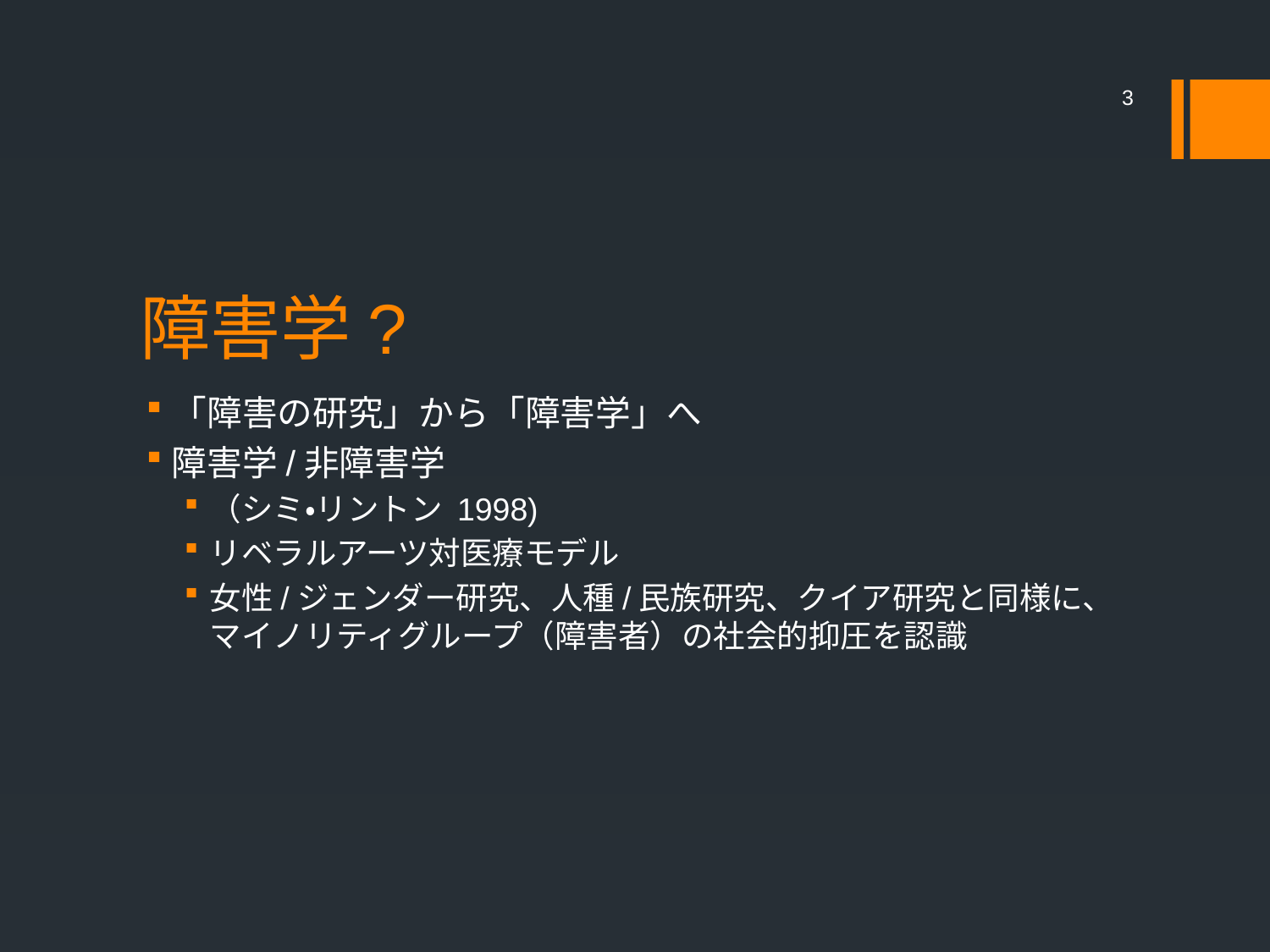

3
# 障害学?
「障害の研究」から「障害学」へ
障害学/非障害学
（シミ・リントン 1998)
リベラルアーツ対医療モデル
女性/ジェンダー研究、人種/民族研究、クイア研究と同様に、マイノリティグループ（障害者）の社会的抑圧を認識